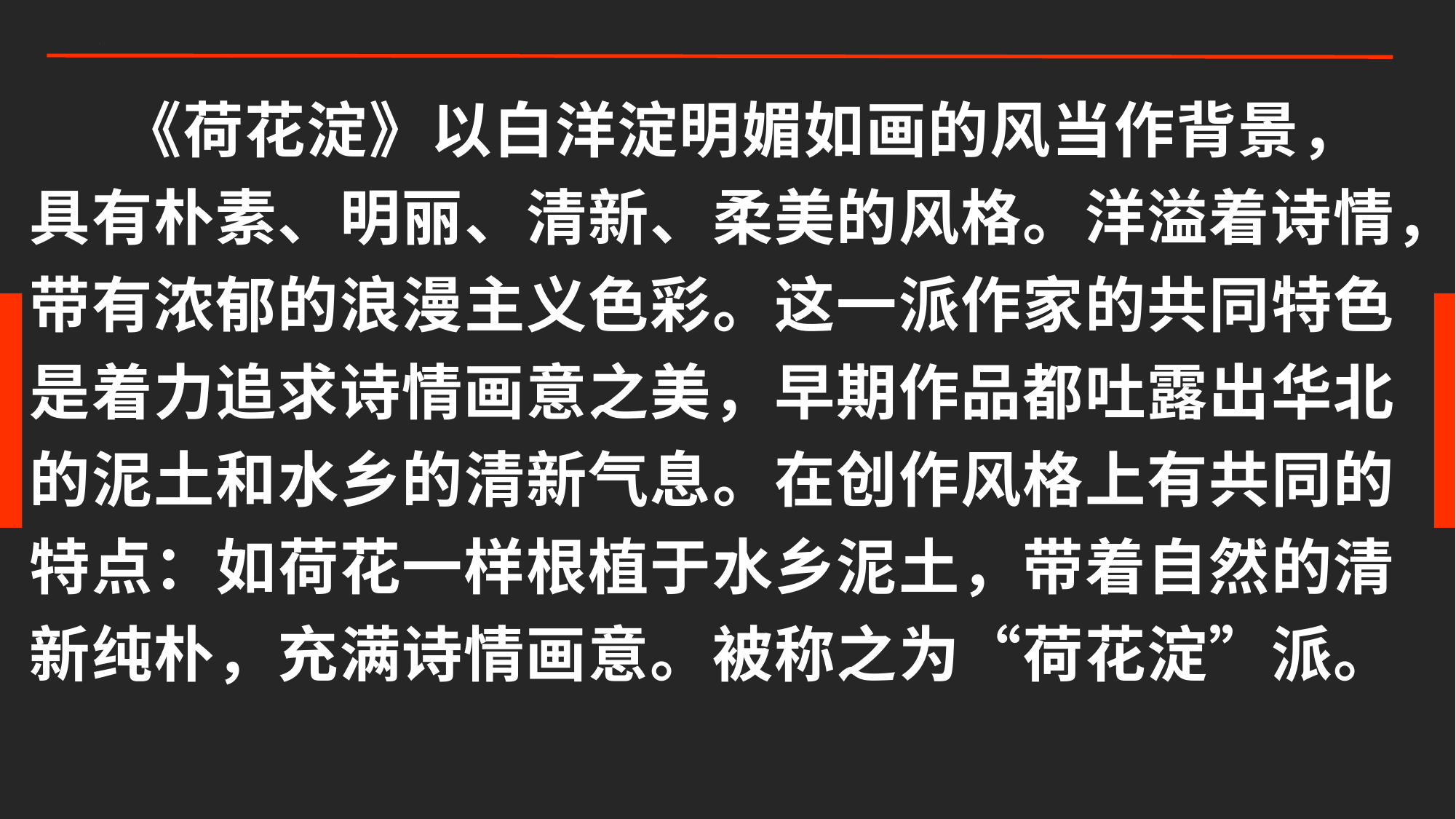

《荷花淀》以白洋淀明媚如画的风当作背景，具有朴素、明丽、清新、柔美的风格。洋溢着诗情，带有浓郁的浪漫主义色彩。这一派作家的共同特色是着力追求诗情画意之美，早期作品都吐露出华北的泥土和水乡的清新气息。在创作风格上有共同的特点：如荷花一样根植于水乡泥土，带着自然的清新纯朴，充满诗情画意。被称之为“荷花淀”派。